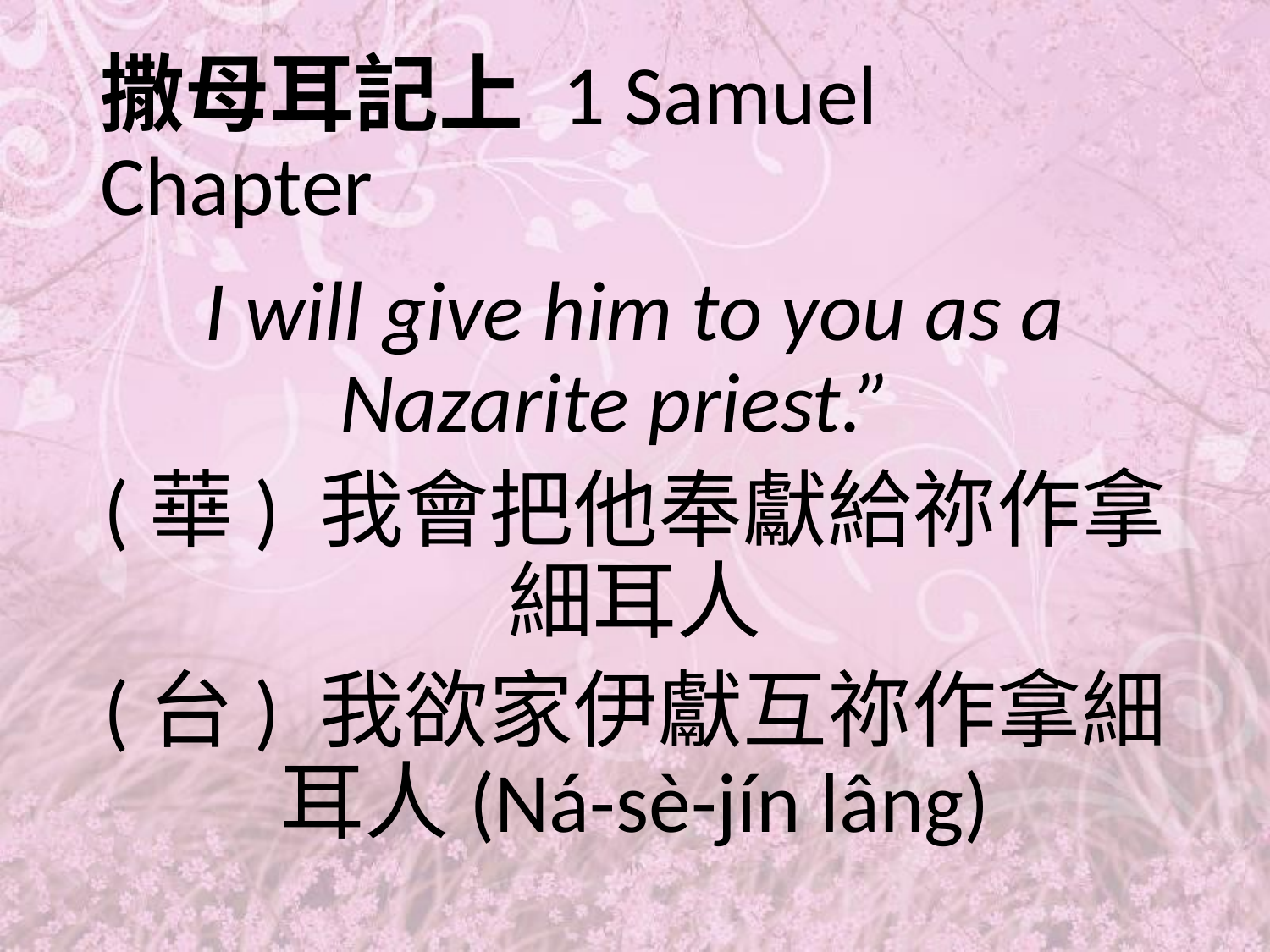

# 撒母耳記上 1 Samuel Chapter
I will give him to you as a Nazarite priest.”
(華) 我會把他奉獻給祢作拿細耳人
(台) 我欲家伊獻互祢作拿細耳人(Ná-sè-jín lâng)